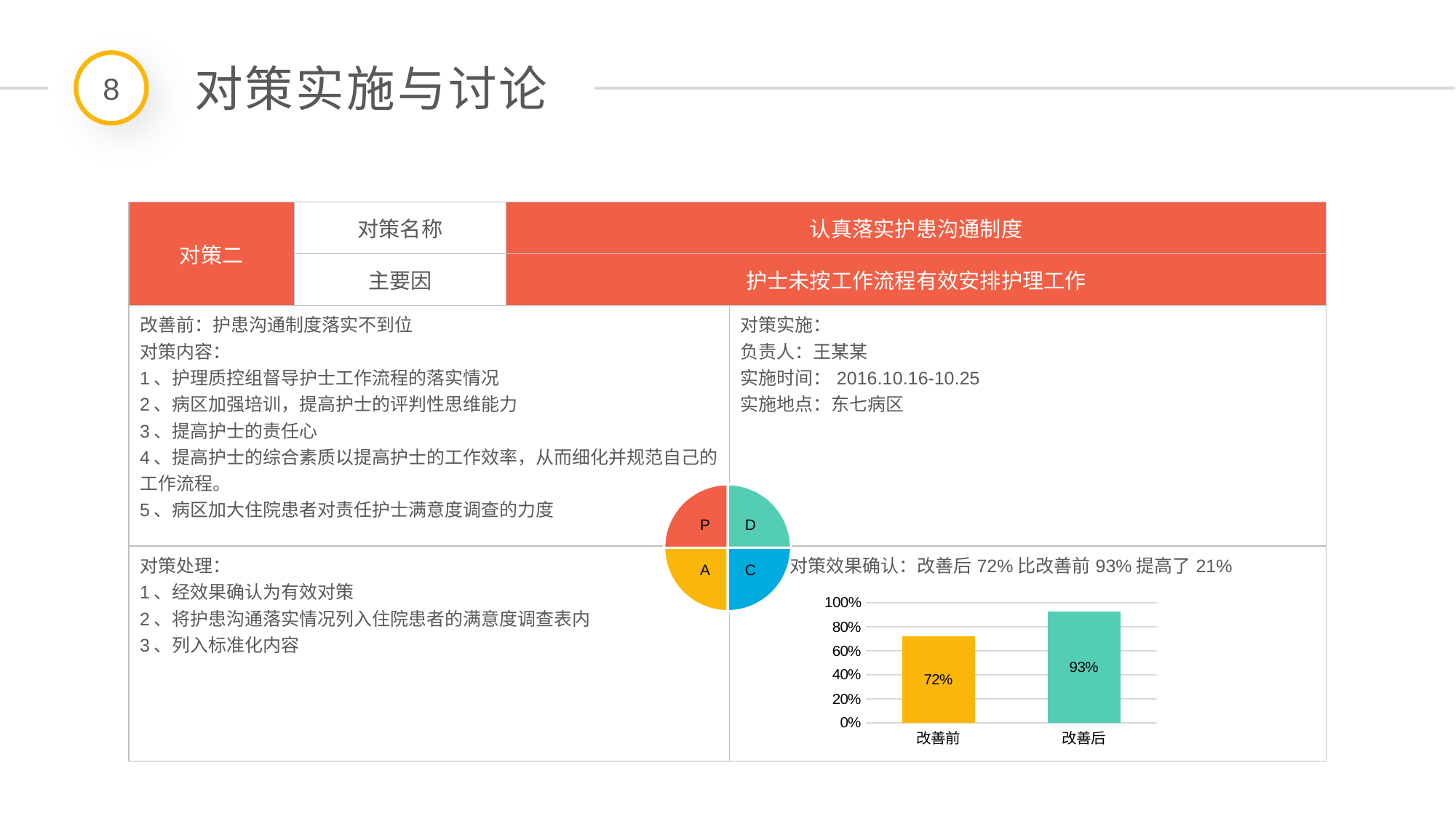

8
对策实施与讨论
| 对策二 | 对策名称 | 认真落实护患沟通制度 |  |
| --- | --- | --- | --- |
|  | 主要因 | 护士未按工作流程有效安排护理工作 |  |
| 改善前：护患沟通制度落实不到位 对策内容： 1、护理质控组督导护士工作流程的落实情况 2、病区加强培训，提高护士的评判性思维能力 3、提高护士的责任心 4、提高护士的综合素质以提高护士的工作效率，从而细化并规范自己的工作流程。 5、病区加大住院患者对责任护士满意度调查的力度 |  |  | 对策实施： 负责人：王某某 实施时间：2016.10.16-10.25 实施地点：东七病区 |
| 对策处理： 1、经效果确认为有效对策 2、将护患沟通落实情况列入住院患者的满意度调查表内 3、列入标准化内容 |  |  | 对策效果确认：改善后72%比改善前93%提高了21% |

### Chart

| Category |  |
|---|---|

### Chart

| Category |  |
|---|---|
| 改善前 | 0.7200000000000001 |
| 改善后 | 0.93 |
延时符